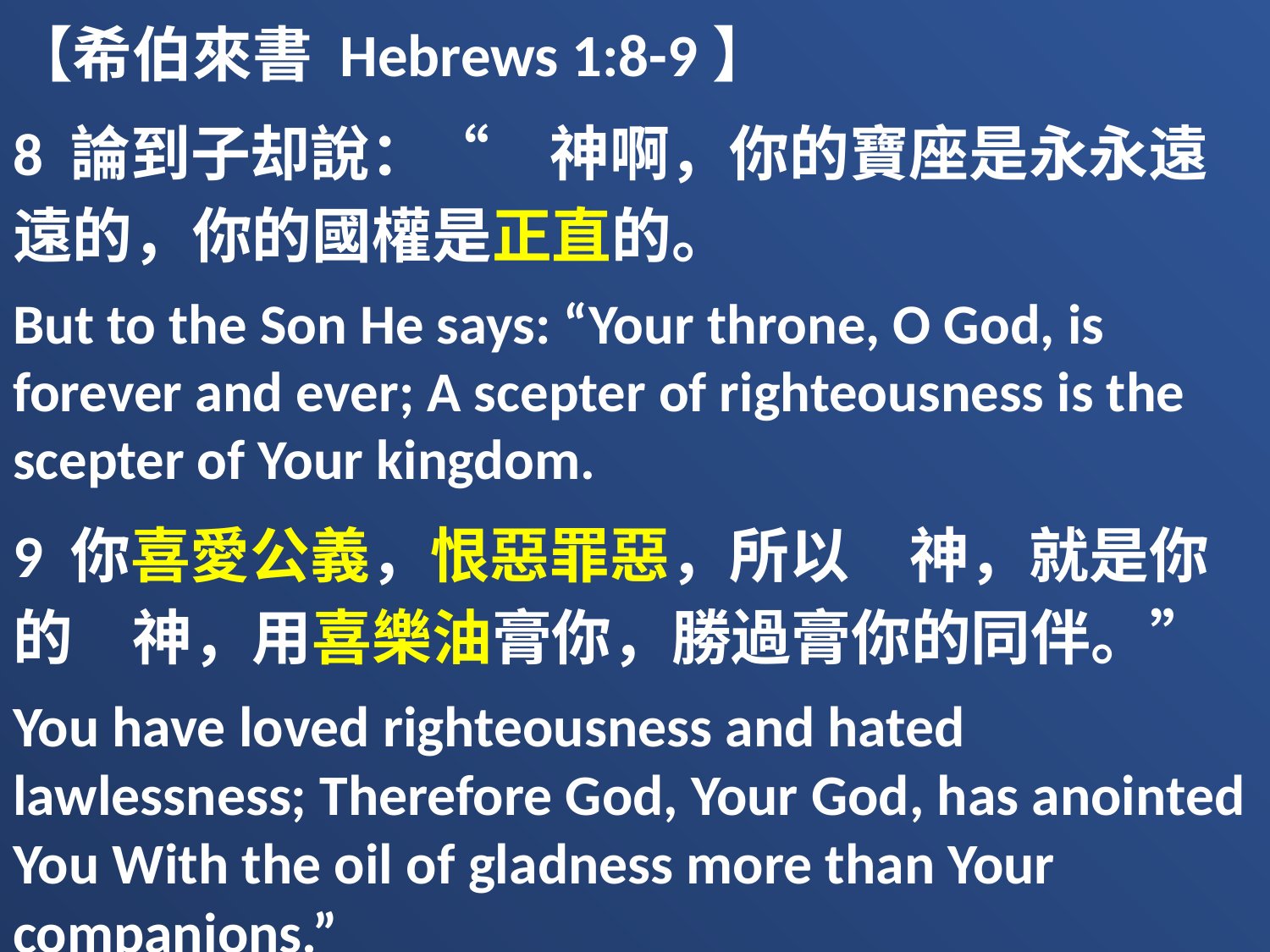

【希伯來書 Hebrews 1:8-9】
8 論到子却說：“　神啊，你的寶座是永永遠遠的，你的國權是正直的。
But to the Son He says: “Your throne, O God, is forever and ever; A scepter of righteousness is the scepter of Your kingdom.
9 你喜愛公義，恨惡罪惡，所以　神，就是你的　神，用喜樂油膏你，勝過膏你的同伴。”
You have loved righteousness and hated lawlessness; Therefore God, Your God, has anointed You With the oil of gladness more than Your companions.”